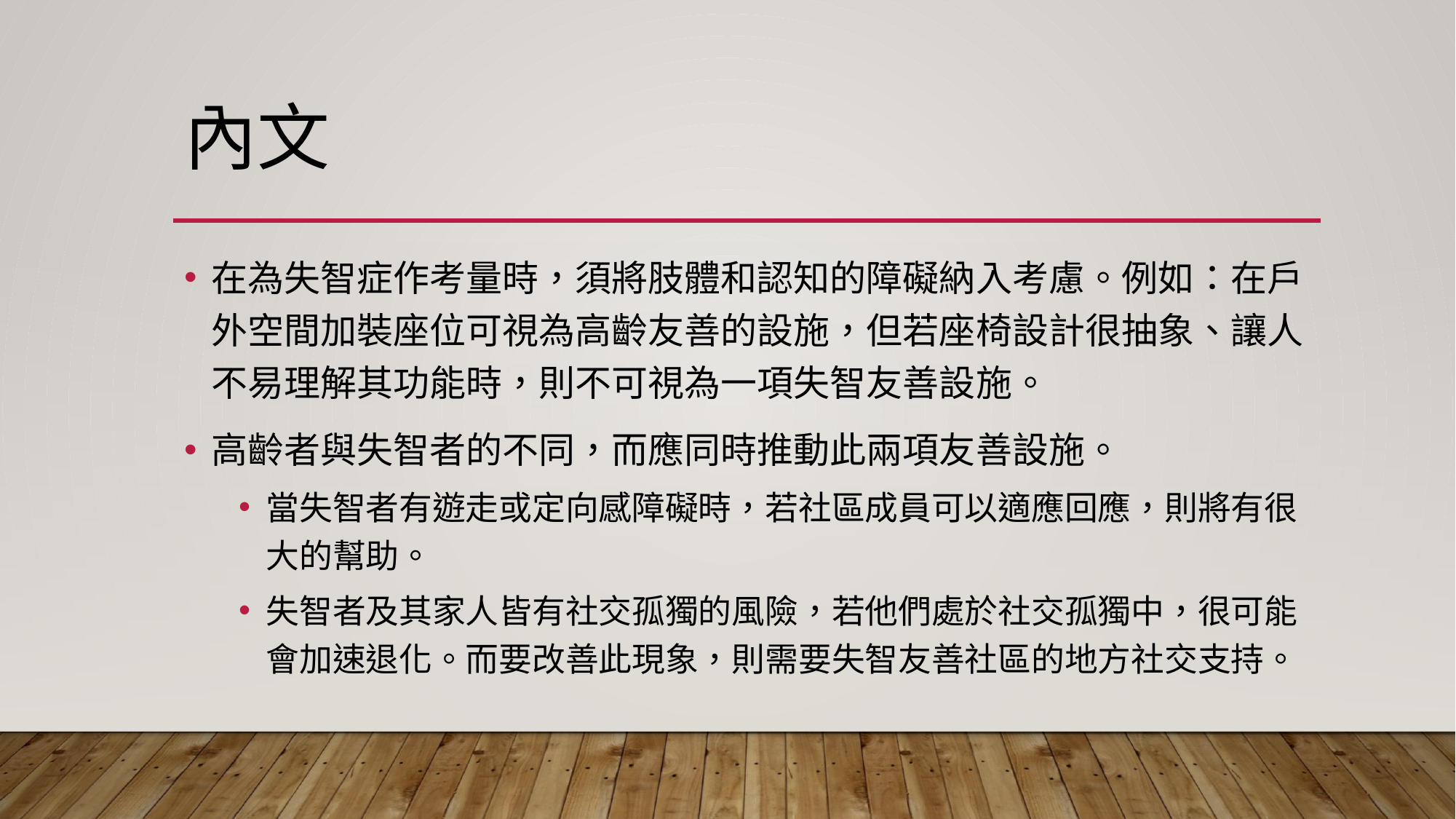

# 內文
在為失智症作考量時，須將肢體和認知的障礙納入考慮。例如：在戶外空間加裝座位可視為高齡友善的設施，但若座椅設計很抽象、讓人不易理解其功能時，則不可視為一項失智友善設施。
高齡者與失智者的不同，而應同時推動此兩項友善設施。
當失智者有遊走或定向感障礙時，若社區成員可以適應回應，則將有很大的幫助。
失智者及其家人皆有社交孤獨的風險，若他們處於社交孤獨中，很可能會加速退化。而要改善此現象，則需要失智友善社區的地方社交支持。